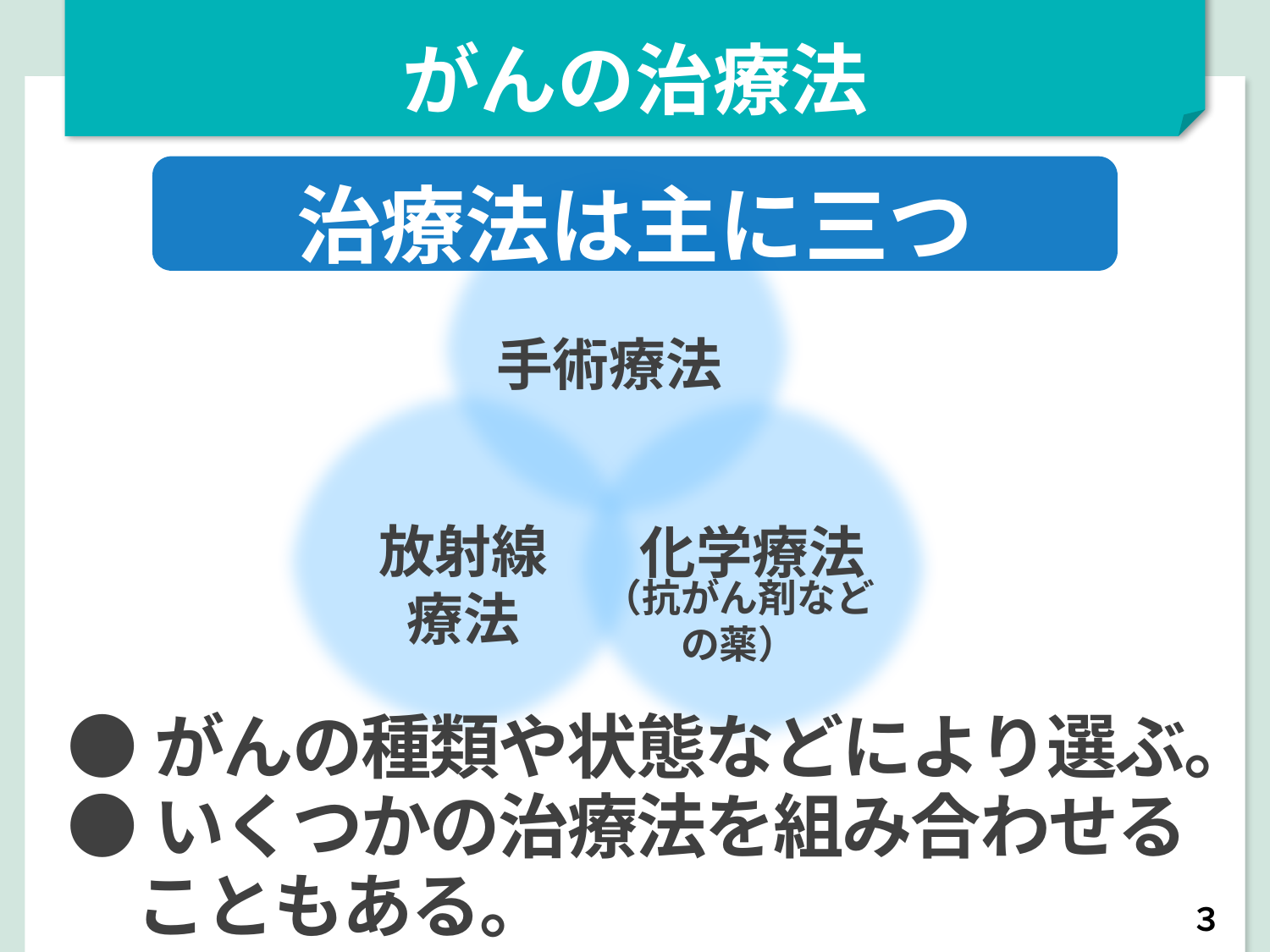

がんの治療法
治療法は主に三つ
手術療法
放射線
療法
化学療法

（抗がん剤など
の薬）
●がんの種類や状態などにより選ぶ。
●いくつかの治療法を組み合わせる
　こともある。
３